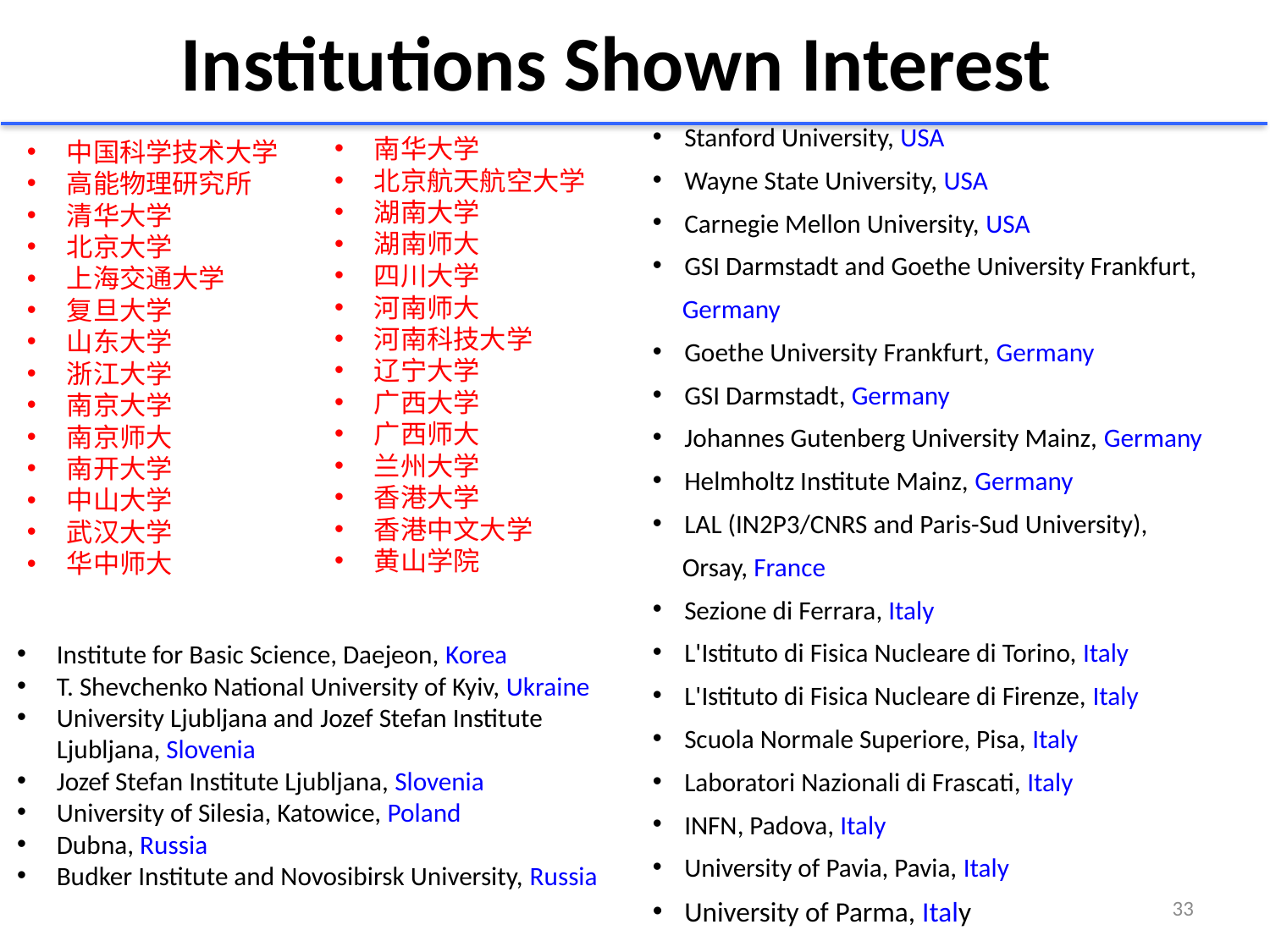

# Institutions Shown Interest
Stanford University, USA
Wayne State University, USA
Carnegie Mellon University, USA
GSI Darmstadt and Goethe University Frankfurt,
     Germany
Goethe University Frankfurt, Germany
GSI Darmstadt, Germany
Johannes Gutenberg University Mainz, Germany
Helmholtz Institute Mainz, Germany
LAL (IN2P3/CNRS and Paris-Sud University),
     Orsay, France
Sezione di Ferrara, Italy
L'Istituto di Fisica Nucleare di Torino, Italy
L'Istituto di Fisica Nucleare di Firenze, Italy
Scuola Normale Superiore, Pisa, Italy
Laboratori Nazionali di Frascati, Italy
INFN, Padova, Italy
University of Pavia, Pavia, Italy
University of Parma, Italy

南华大学
北京航天航空大学
湖南大学
湖南师大
四川大学
河南师大
河南科技大学
辽宁大学
广西大学
广西师大
兰州大学
香港大学
香港中文大学
黄山学院
中国科学技术大学
高能物理研究所
清华大学
北京大学
上海交通大学
复旦大学
山东大学
浙江大学
南京大学
南京师大
南开大学
中山大学
武汉大学
华中师大
Institute for Basic Science, Daejeon, Korea
T. Shevchenko National University of Kyiv, Ukraine
University Ljubljana and Jozef Stefan Institute Ljubljana, Slovenia
Jozef Stefan Institute Ljubljana, Slovenia
University of Silesia, Katowice, Poland
Dubna, Russia
Budker Institute and Novosibirsk University, Russia
33